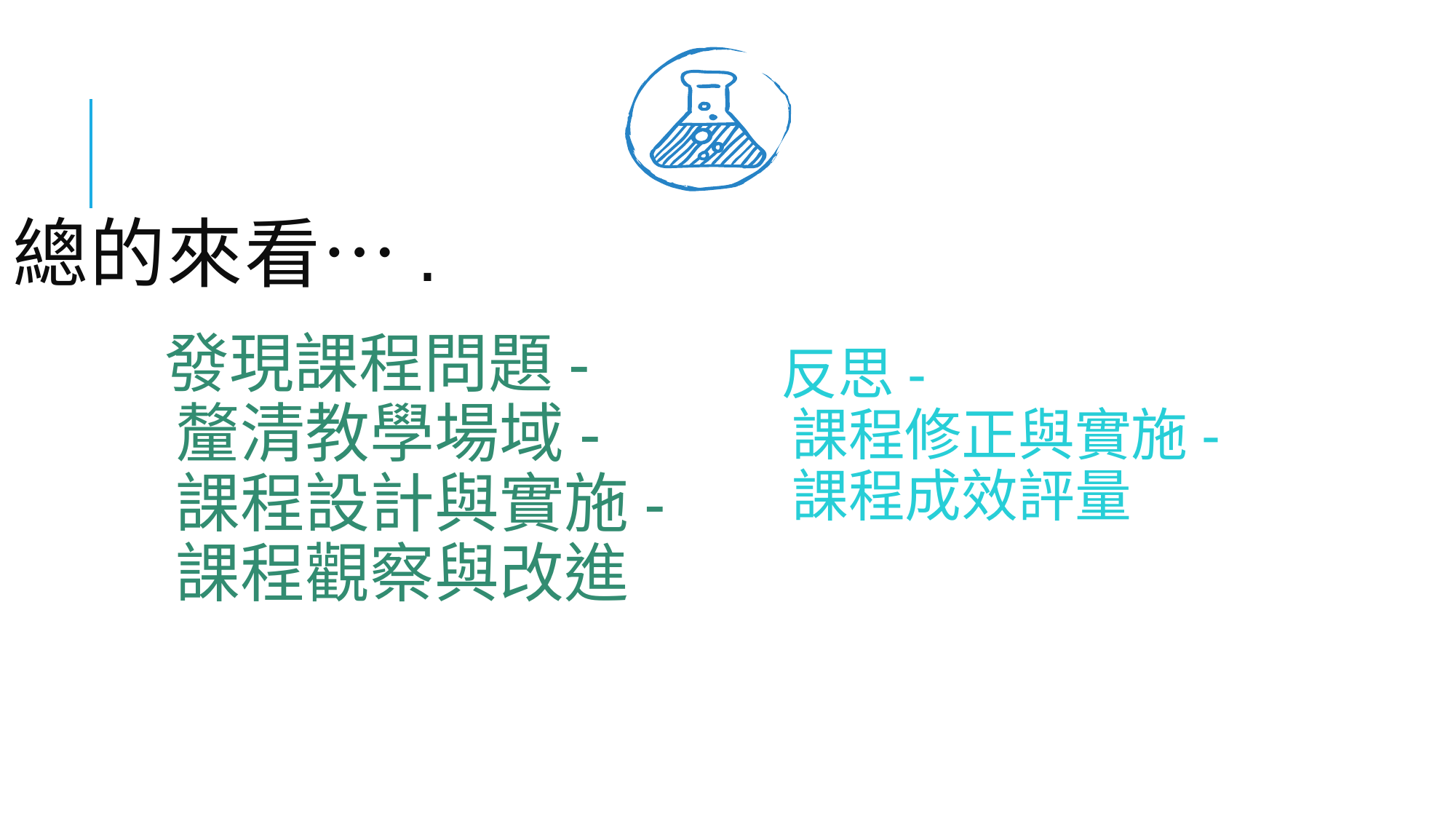

# 總的來看….
發現課程問題-
釐清教學場域-
課程設計與實施-
課程觀察與改進
反思-
課程修正與實施-
課程成效評量